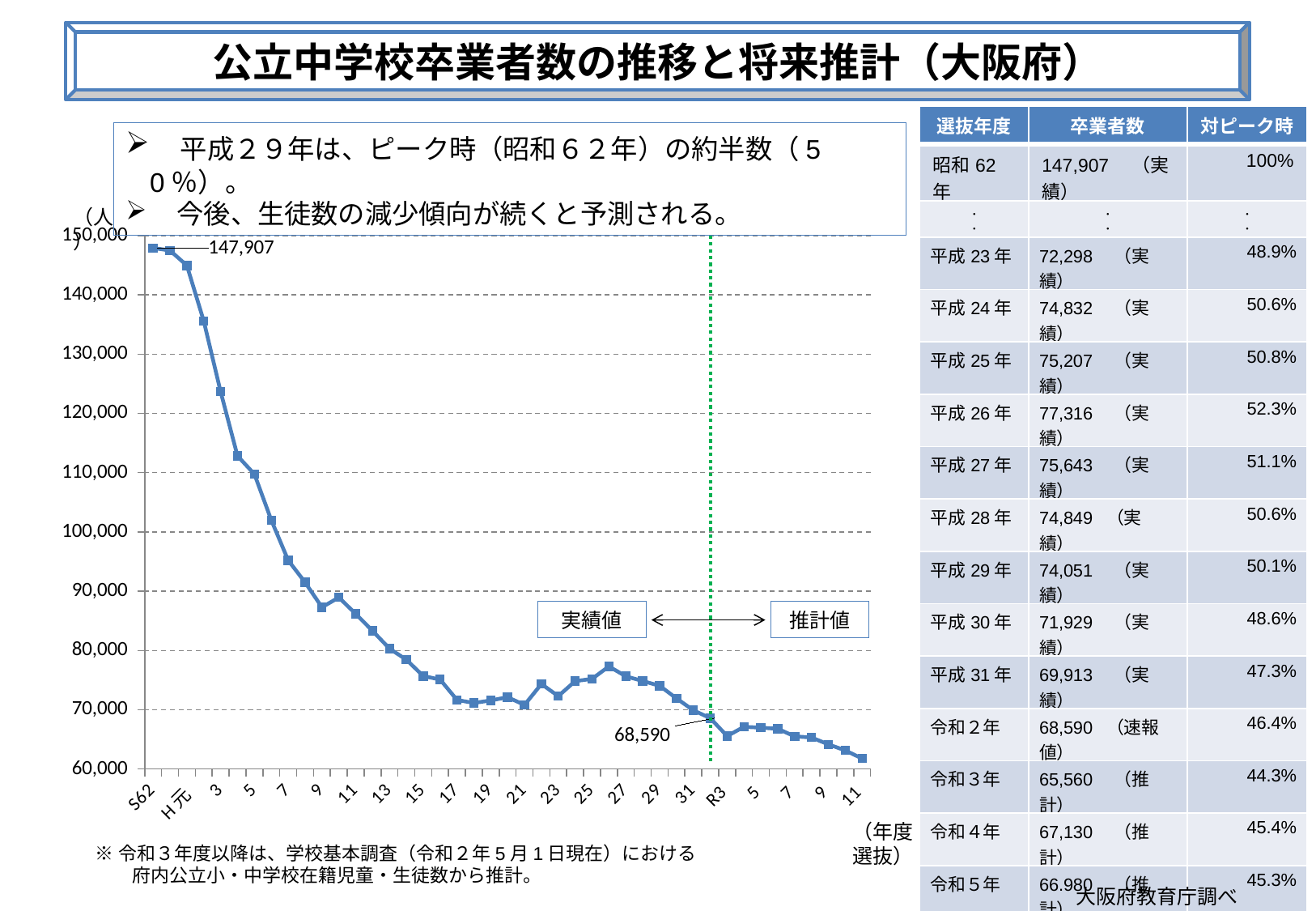

公立中学校卒業者数の推移と将来推計（大阪府）
| 選抜年度 | 卒業者数 | 対ピーク時 |
| --- | --- | --- |
| 昭和62年 | 147,907　（実績） | 100% |
| ・ ・ | ・ ・ | ・ ・ |
| 平成23年 | 72,298　（実績） | 48.9% |
| 平成24年 | 74,832　（実績） | 50.6% |
| 平成25年 | 75,207　（実績） | 50.8% |
| 平成26年 | 77,316　（実績） | 52.3% |
| 平成27年 | 75,643　（実績） | 51.1% |
| 平成28年 | 74,849 （実績） | 50.6% |
| 平成29年 | 74,051　（実績） | 50.1% |
| 平成30年 | 71,929　（実績） | 48.6% |
| 平成31年 | 69,913　（実績） | 47.3% |
| 令和２年 | 68,590 （速報値） | 46.4% |
| 令和３年 | 65,560　（推計） | 44.3% |
| 令和４年 | 67,130　（推計） | 45.4% |
| 令和５年 | 66.980　（推計） | 45.3% |
| 令和６年 | 66,790　（推計） | 45.2% |
| 令和７年 | 65.510　（推計） | 44.3% |
| 令和８年 | 65,320　（推計） | 44.2% |
| 令和９年 | 64,160　（推計） | 43.4% |
| 令和10年 | 63,140　（推計） | 42.7% |
| 令和11年 | 61,760　（推計） | 41.8% |
　平成２９年は、ピーク時（昭和６２年）の約半数（50％）。
　今後、生徒数の減少傾向が続くと予測される。
（人）

### Chart

| Category | 総計 |  |
|---|---|---|
| S62 | 147907.0 | None |
| 63 | 147478.0 | None |
| H元 | 144954.0 | None |
| 2 | 135578.0 | None |
| 3 | 123670.0 | None |
| 4 | 112828.0 | None |
| 5 | 109748.0 | None |
| 6 | 101989.0 | None |
| 7 | 95218.0 | None |
| 8 | 91501.0 | None |
| 9 | 87283.0 | None |
| 10 | 88945.0 | None |
| 11 | 86181.0 | None |
| 12 | 83302.0 | None |
| 13 | 80318.0 | None |
| 14 | 78443.0 | None |
| 15 | 75697.0 | None |
| 16 | 75098.0 | None |
| 17 | 71654.0 | None |
| 18 | 71147.0 | None |
| 19 | 71570.0 | None |
| 20 | 72123.0 | None |
| 21 | 70813.0 | None |
| 22 | 74348.0 | None |
| 23 | 72298.0 | None |
| 24 | 74832.0 | None |
| 25 | 75207.0 | None |
| 26 | 77316.0 | None |
| 27 | 75643.0 | None |
| 28 | 74849.0 | None |
| 29 | 74051.0 | None |
| 30 | 71929.0 | None |
| 31 | 69913.0 | None |
| R2 | 68590.0 | None |
| R3  | 65560.0 | None |
| 4  | 67130.0 | None |
| 5  | 66980.0 | None |
| 6  | 66790.0 | None |
| 7  | 65510.0 | None |
| 8  | 65320.0 | None |
| 9  | 64160.0 | None |
| 10  | 63140.0 | None |
| 11  | 61760.0 | None |
実績値
推計値
（年度
選抜）
※令和３年度以降は、学校基本調査（令和２年5月1日現在）における
　　府内公立小・中学校在籍児童・生徒数から推計。
16
大阪府教育庁調べ